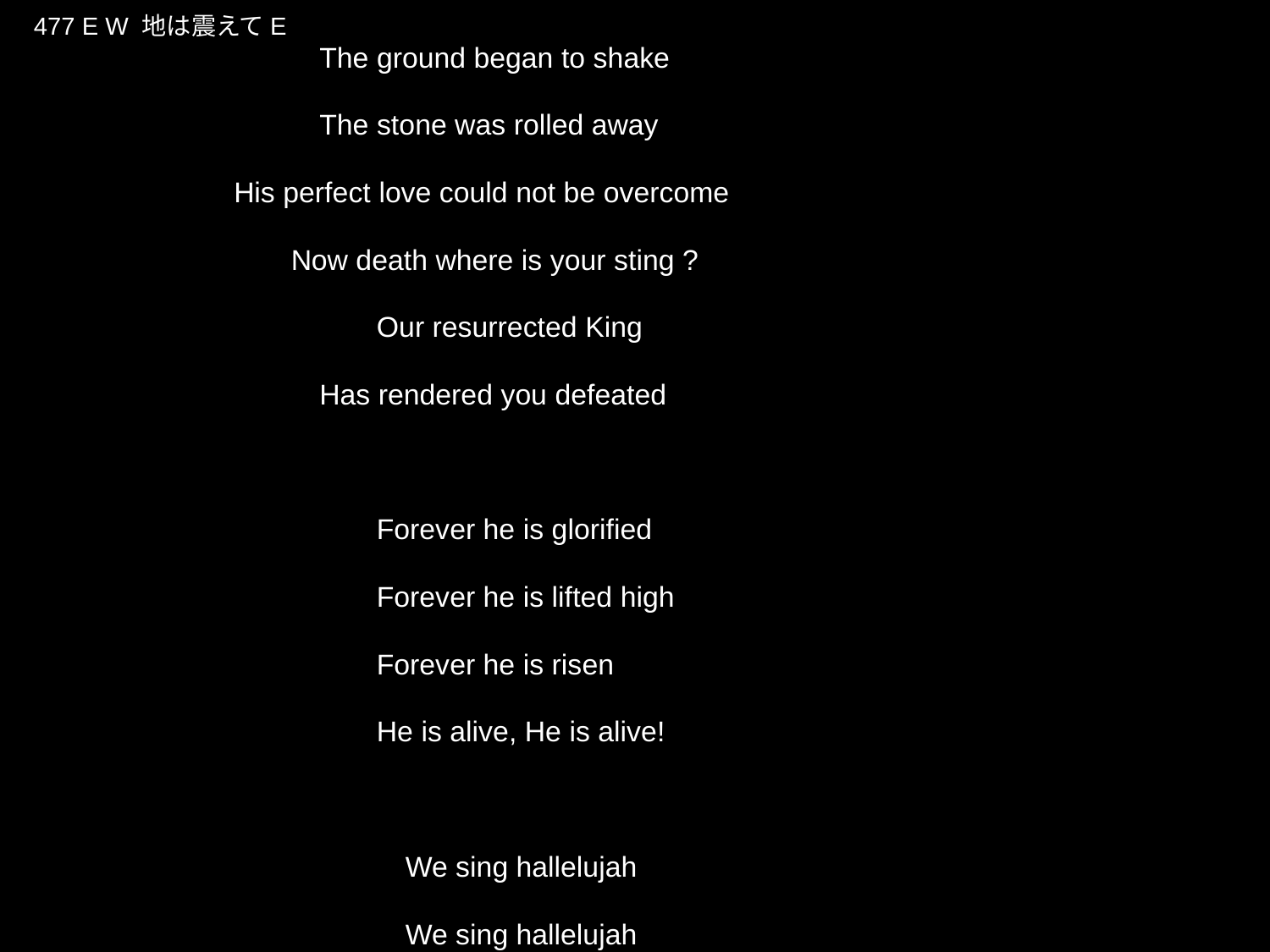

ちはふるえていわはうごき
★W
　　　　　　　　　The ground began to shake
　　　　　　　　　The stone was rolled away
　　　　　　His perfect love could not be overcome
　　　　　　　　Now death where is your sting ?
　　　　　　　　　　　Our resurrected King
　　　　　　　　　Has rendered you defeated

　　　　　　　　　　　Forever he is glorified
　　　　　　　　　　　Forever he is lifted high
　　　　　　　　　　　Forever he is risen
　　　　　　　　　　　He is alive, He is alive!

　　　　　　　　　　　　We sing hallelujah
　　　　　　　　　　　　We sing hallelujah
　　　　　　　　　　　　We sing hallelujah
　　　　　　　　　　The lamb has overcome
477 E W 地は震えてE
★４